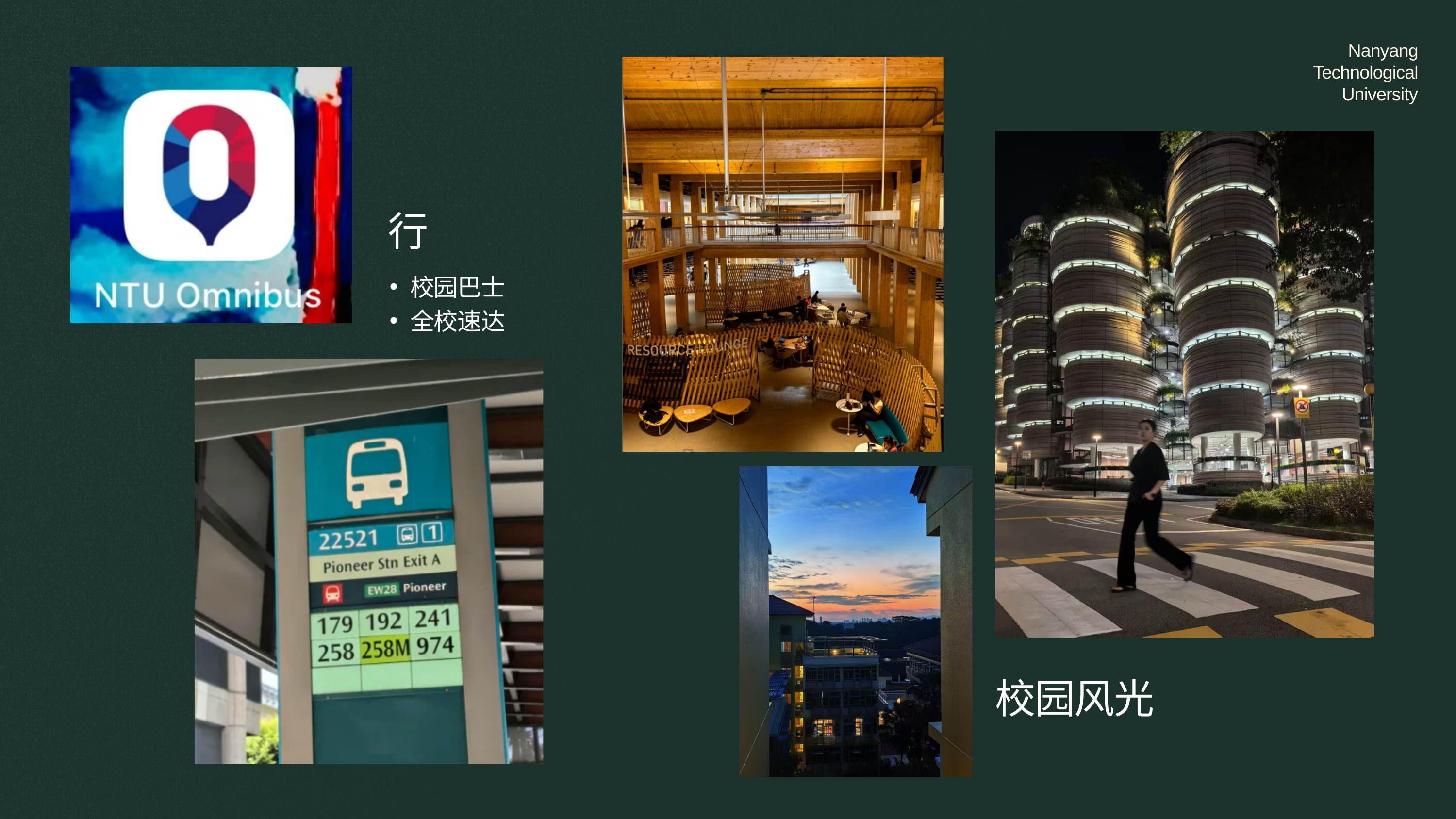

Nanyang Technological University

行
校园巴士
全校速达

校园风光